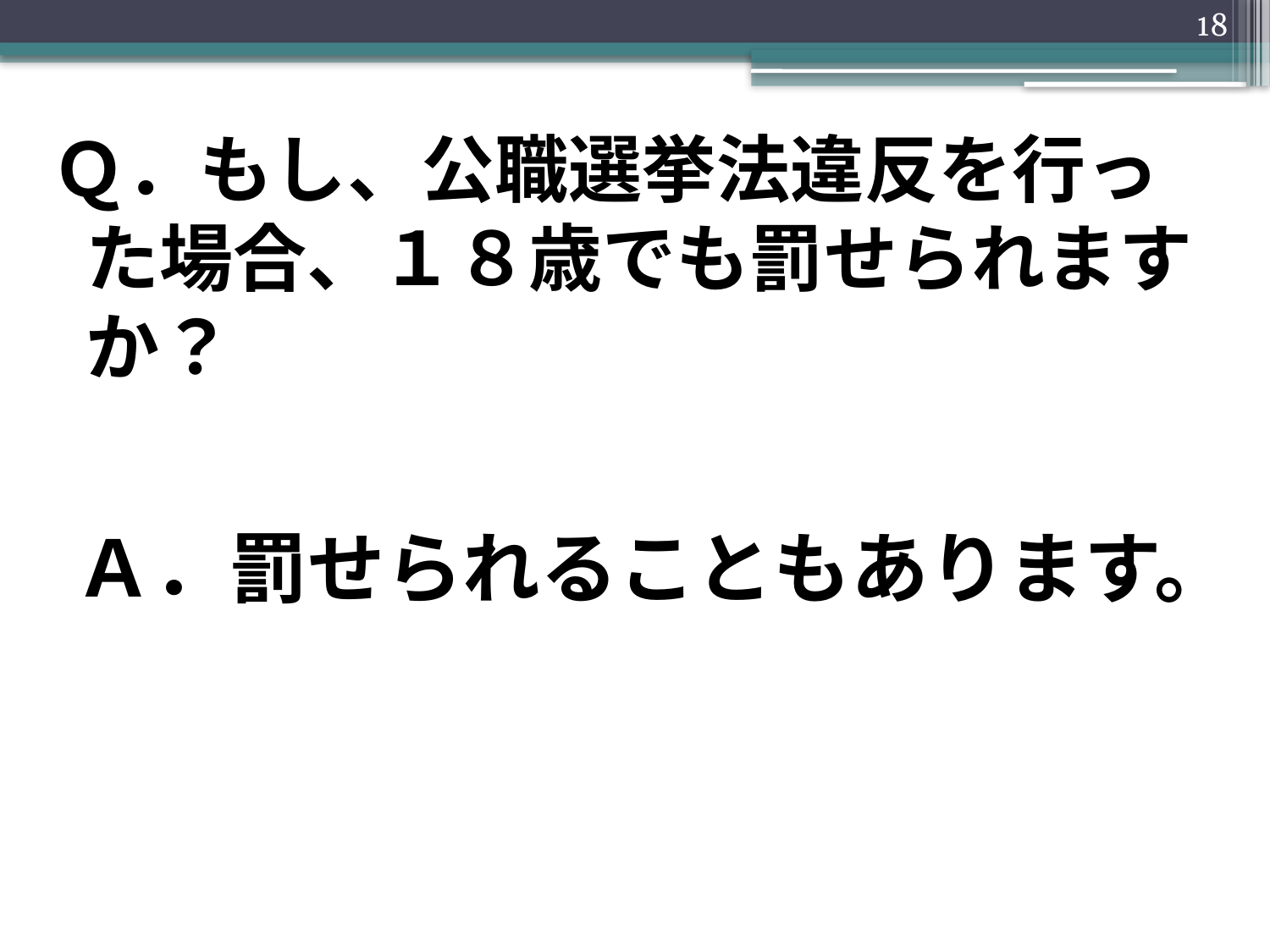

18
Ｑ．もし、公職選挙法違反を行った場合、１８歳でも罰せられますか？
Ａ．罰せられることもあります。